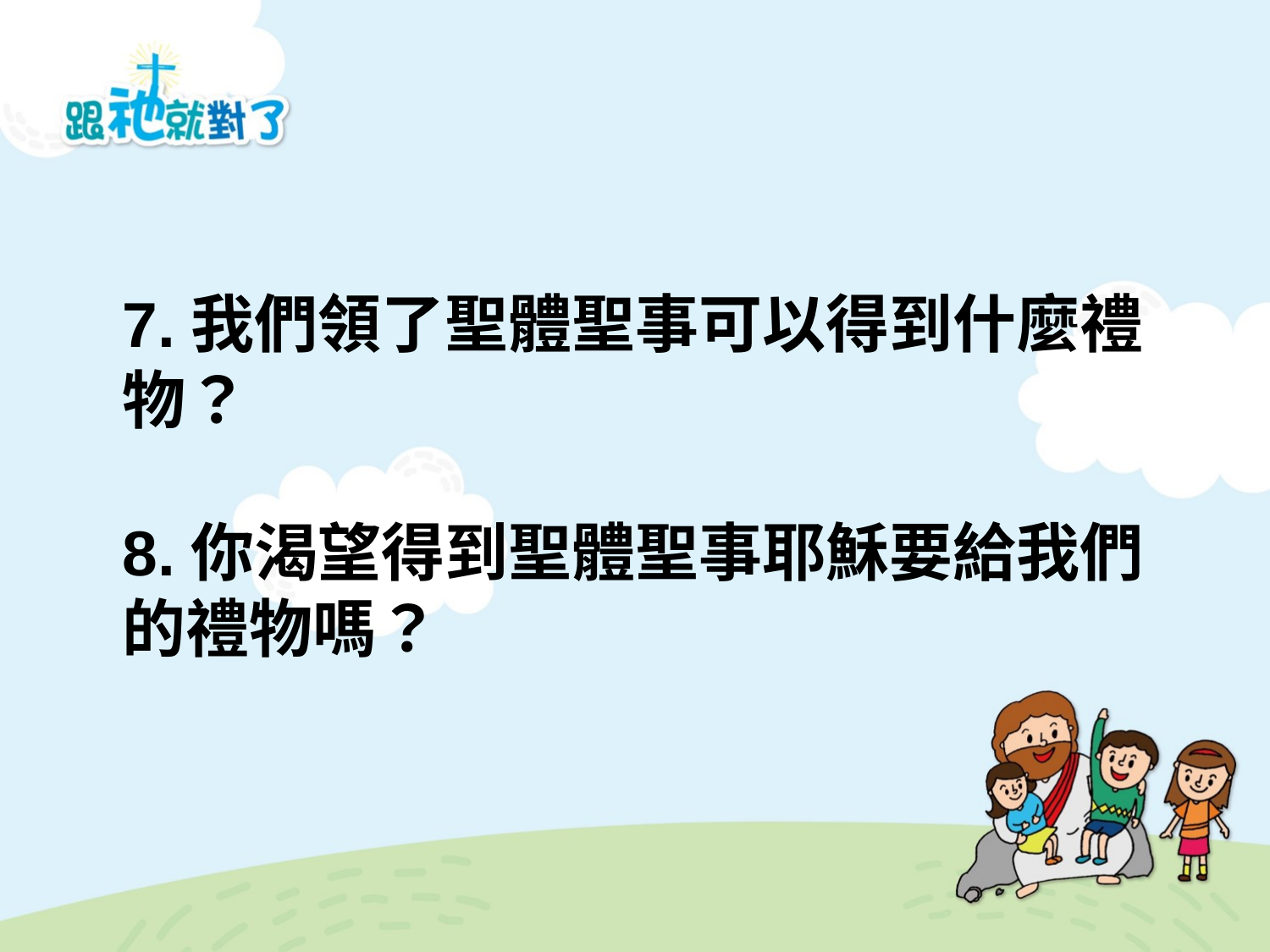

7.我們領了聖體聖事可以得到什麼禮物？

8.你渴望得到聖體聖事耶穌要給我們的禮物嗎？